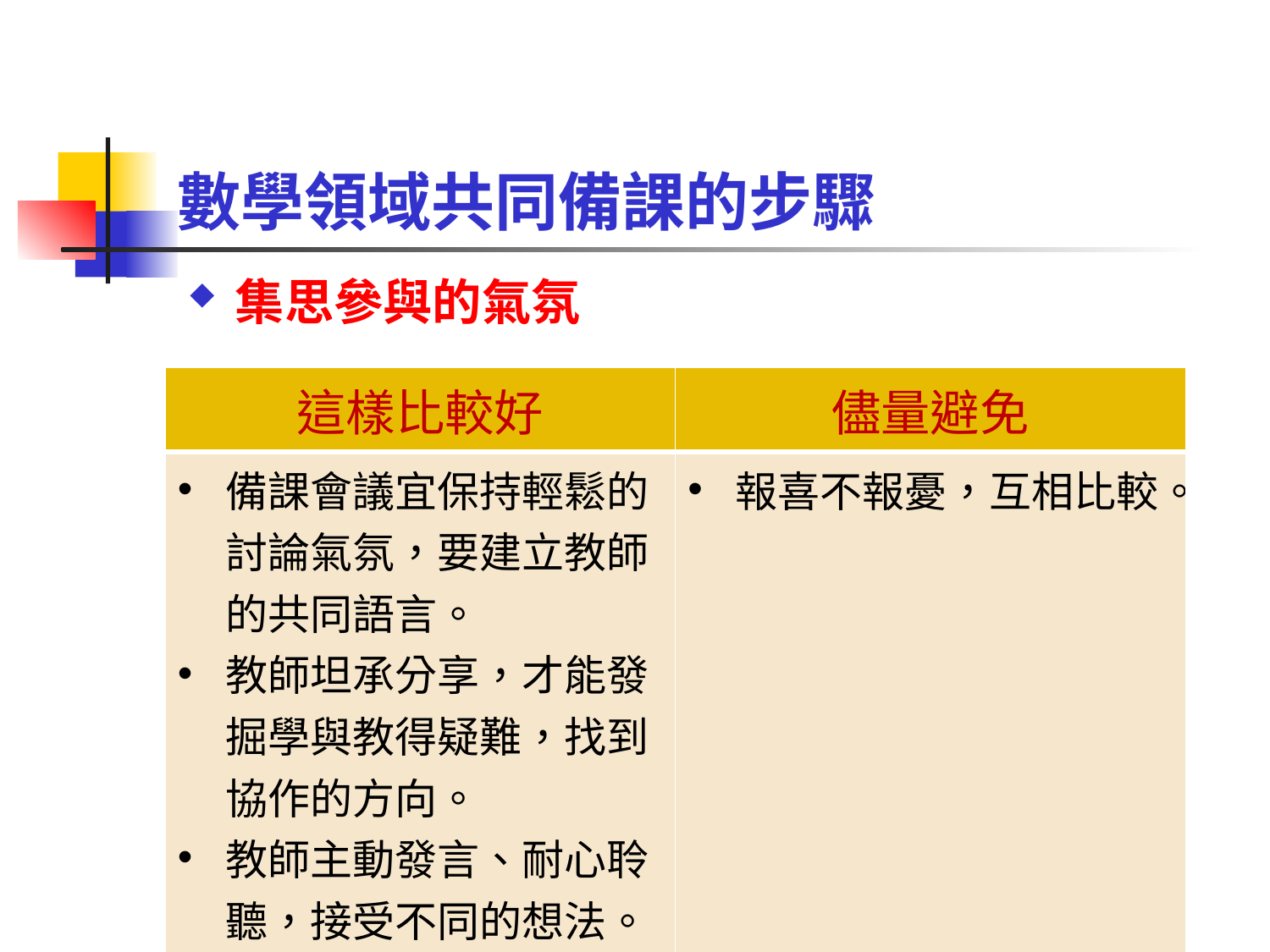

# 數學領域共同備課的步驟
集思參與的氣氛

| 這樣比較好 | 儘量避免 |
| --- | --- |
| 備課會議宜保持輕鬆的討論氣氛，要建立教師的共同語言。 教師坦承分享，才能發掘學與教得疑難，找到協作的方向。 教師主動發言、耐心聆聽，接受不同的想法。 | 報喜不報憂，互相比較。 |